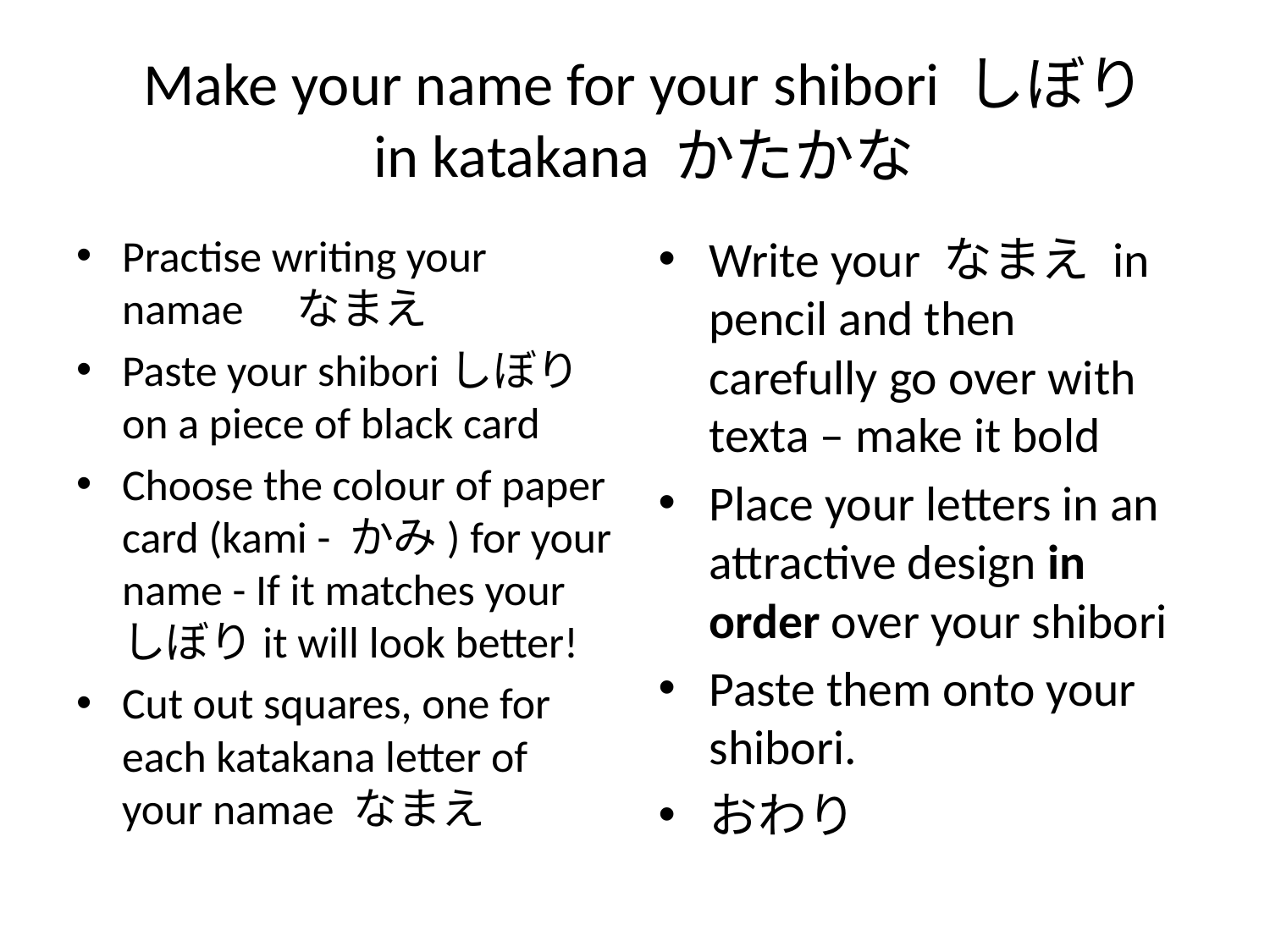

# Make your name for your shibori しぼり in katakana かたかな
Practise writing your namae　なまえ
Paste your shiboriしぼりon a piece of black card
Choose the colour of paper card (kami - かみ) for your name - If it matches your しぼりit will look better!
Cut out squares, one for each katakana letter of your namae なまえ

Write your なまえ in pencil and then carefully go over with texta – make it bold
Place your letters in an attractive design in order over your shibori
Paste them onto your shibori.
おわり